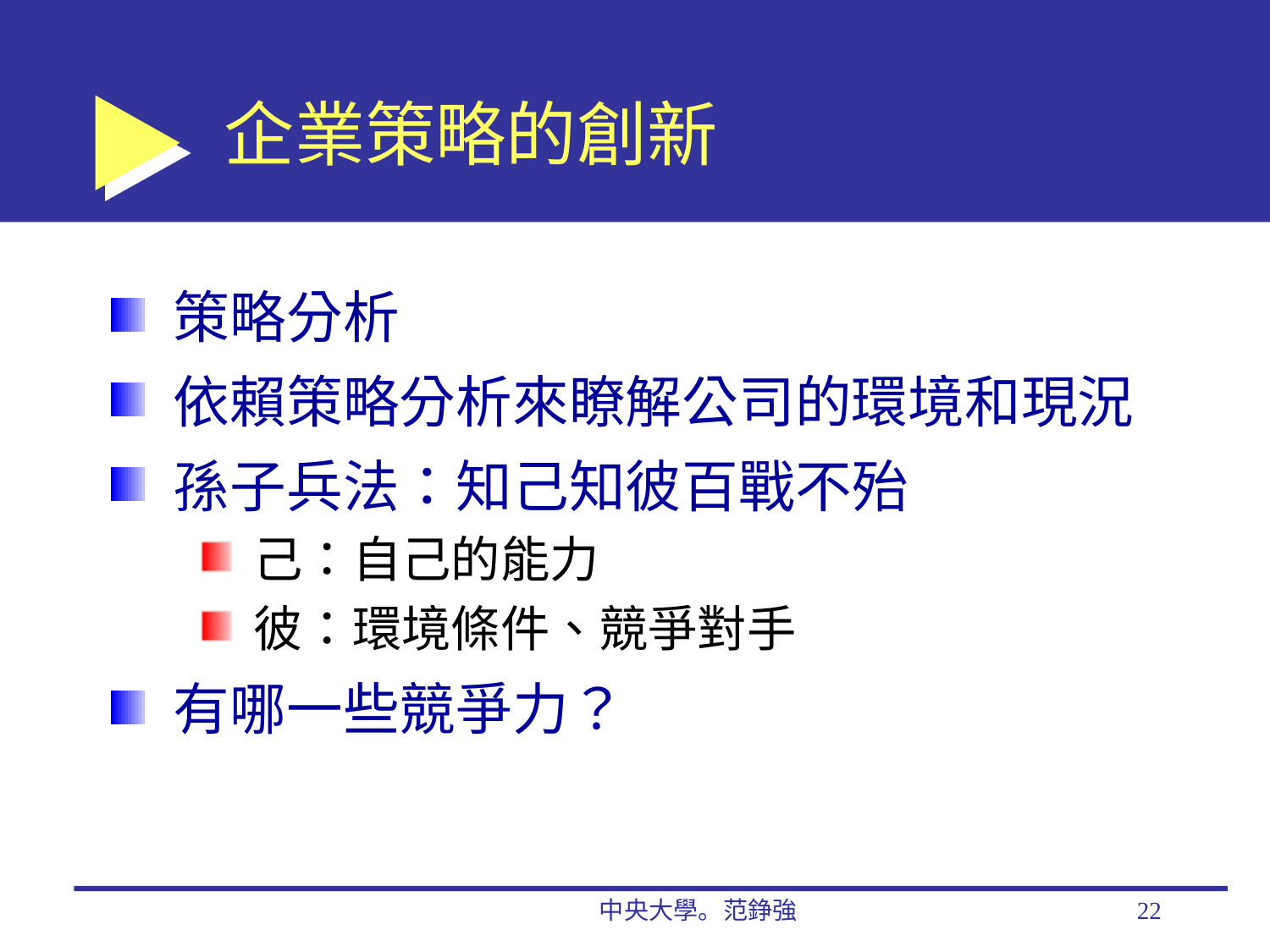

# 企業策略的創新
策略分析
依賴策略分析來瞭解公司的環境和現況
孫子兵法：知己知彼百戰不殆
己：自己的能力
彼：環境條件、競爭對手
有哪一些競爭力？
中央大學。范錚強
22